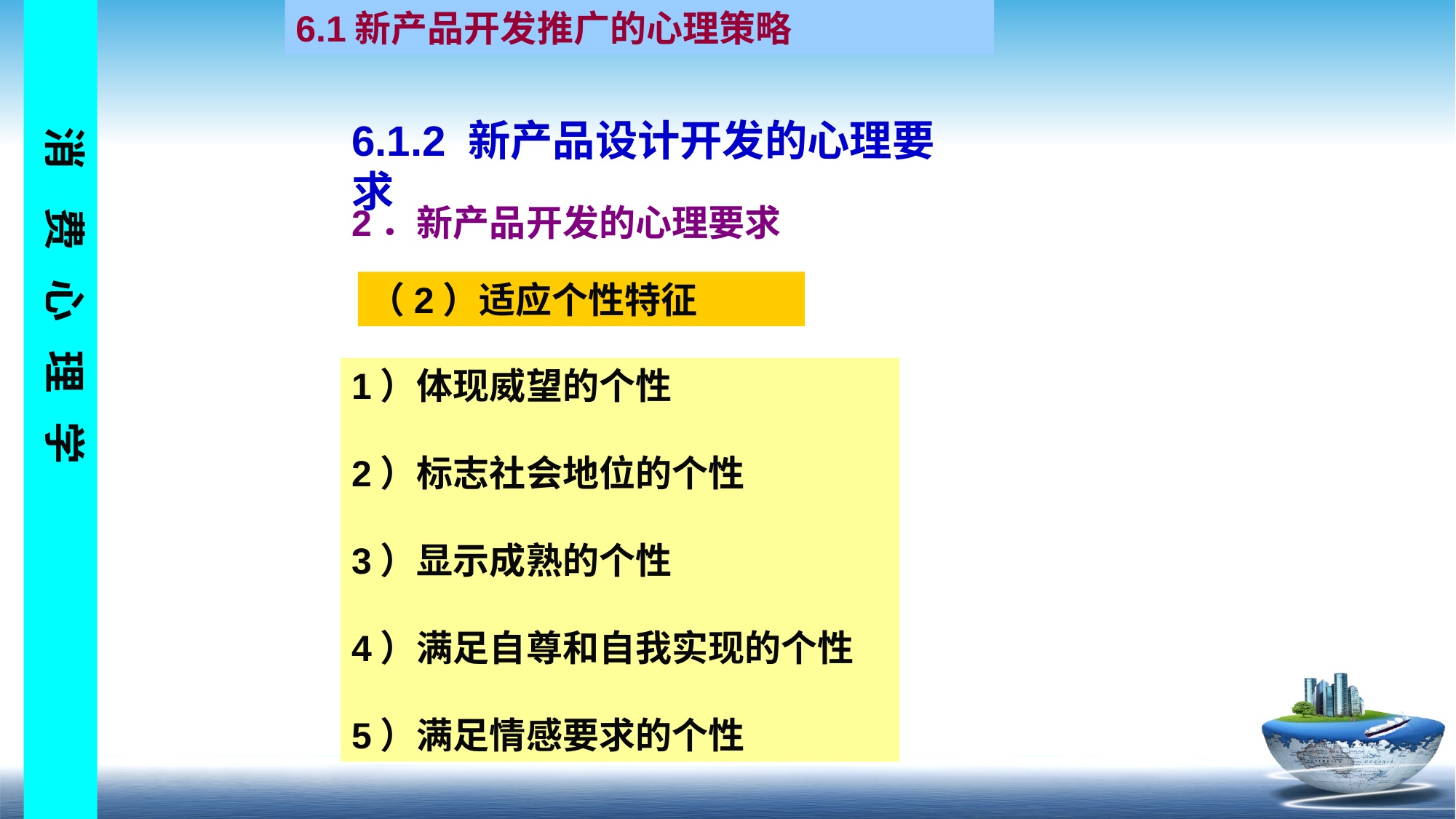

6.1新产品开发推广的心理策略
6.1.2 新产品设计开发的心理要求
2．新产品开发的心理要求
（2）适应个性特征
1）体现威望的个性

2）标志社会地位的个性

3）显示成熟的个性

4）满足自尊和自我实现的个性

5）满足情感要求的个性